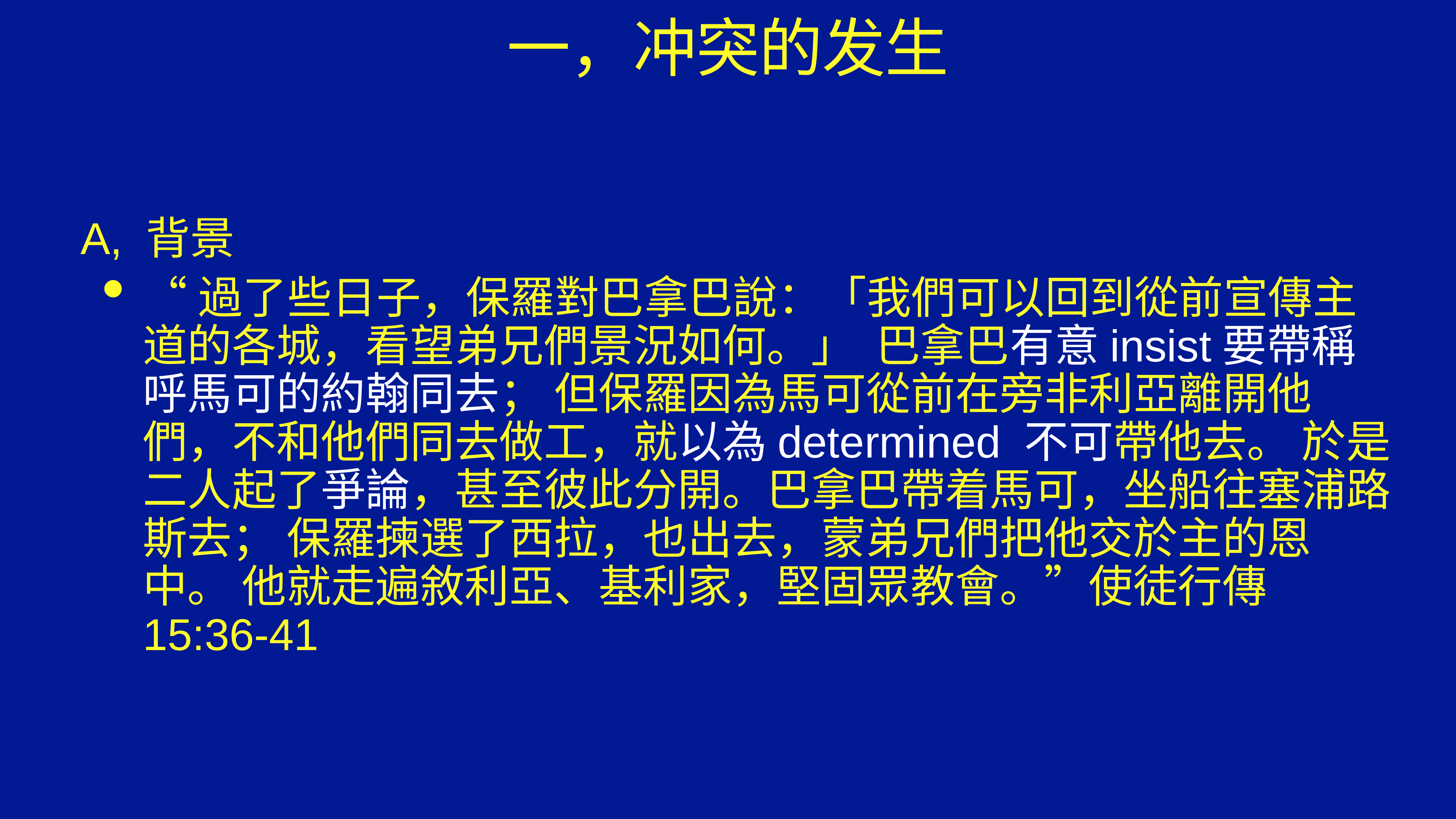

# 一，冲突的发生
A, 背景
“過了些日子，保羅對巴拿巴說：「我們可以回到從前宣傳主道的各城，看望弟兄們景況如何。」  巴拿巴有意insist要帶稱呼馬可的約翰同去； 但保羅因為馬可從前在旁非利亞離開他們，不和他們同去做工，就以為determined 不可帶他去。 於是二人起了爭論，甚至彼此分開。巴拿巴帶着馬可，坐船往塞浦路斯去； 保羅揀選了西拉，也出去，蒙弟兄們把他交於主的恩中。 他就走遍敘利亞、基利家，堅固眾教會。”使徒行傳 15:36-41